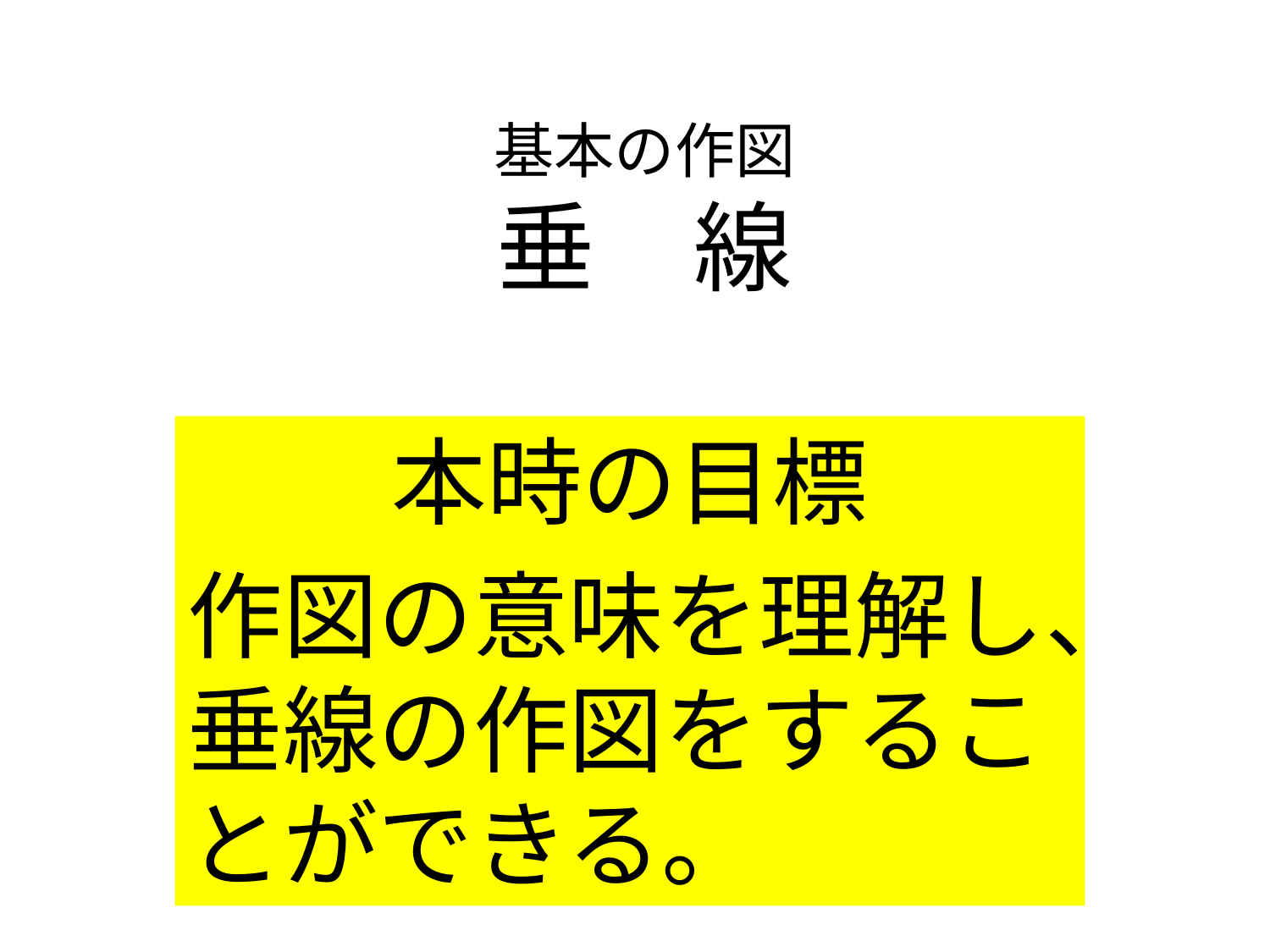

# 基本の作図 垂　線
本時の目標
作図の意味を理解し、垂線の作図をすることができる。